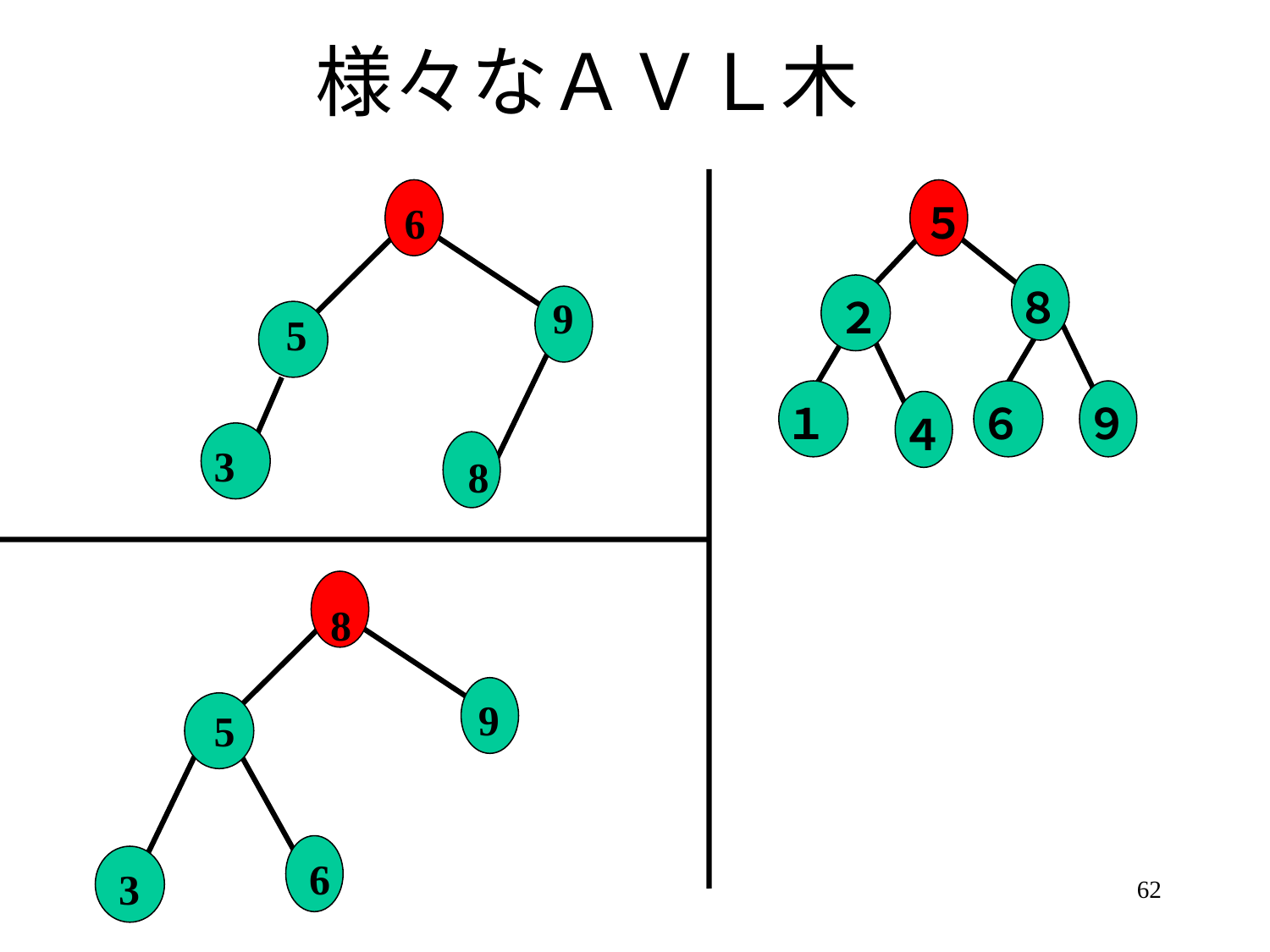

# 様々なＡＶＬ木

6
５

８
9
２
5

１

６
９
４
3
8

8

9

5

6
3
62